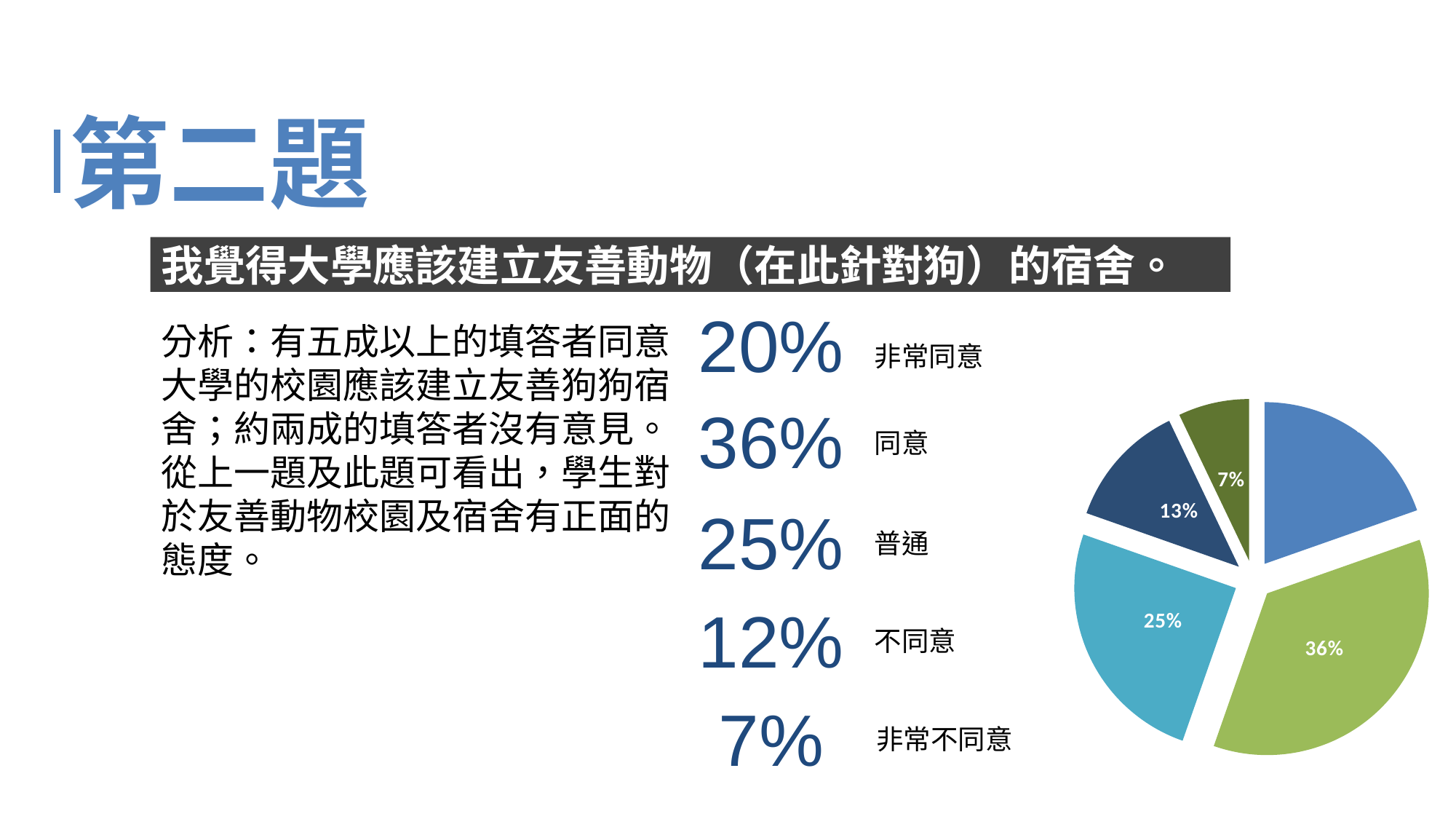

第二題
我覺得大學應該建立友善動物（在此針對狗）的宿舍。
20%
分析：有五成以上的填答者同意大學的校園應該建立友善狗狗宿舍；約兩成的填答者沒有意見。從上一題及此題可看出，學生對於友善動物校園及宿舍有正面的態度。
非常同意

### Chart

| Category | 投放占比 |
|---|---|
| PART 1 | 19.6 |
| PART 2 | 35.7 |
| PART 3 | 25.0 |
| PART 4 | 12.5 |
| PART 5 | 7.1 |
36%
同意
25%
普通
12%
不同意
7%
非常不同意